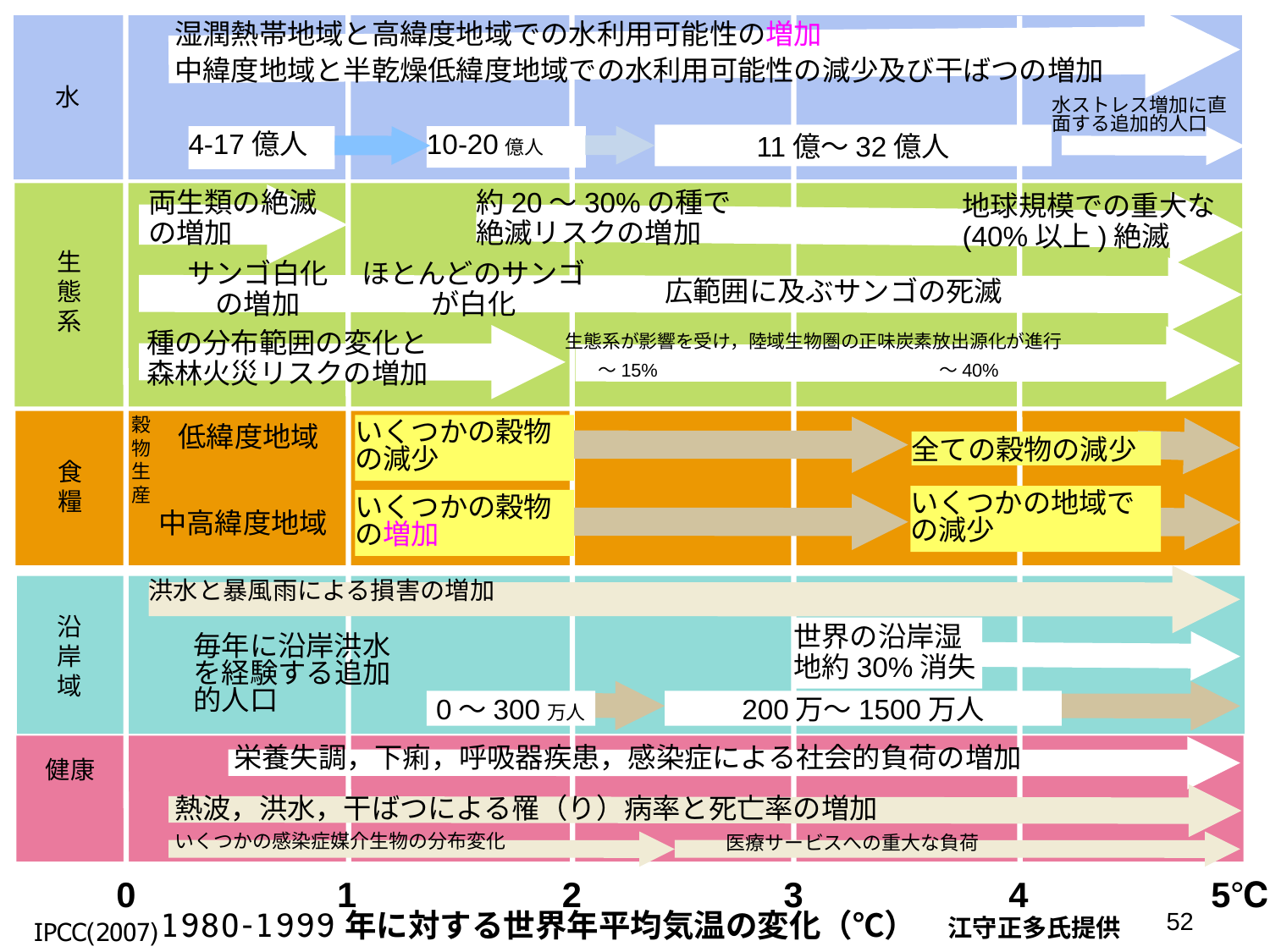

湿潤熱帯地域と高緯度地域での水利用可能性の増加

水
中緯度地域と半乾燥低緯度地域での水利用可能性の減少及び干ばつの増加
水ストレス増加に直面する追加的人口
11億～32億人
4-17億人
10-20億人

生
態
系
両生類の絶滅の増加
約20～30%の種で絶滅リスクの増加
地球規模での重大な(40%以上)絶滅
サンゴ白化
の増加
ほとんどのサンゴ
が白化
広範囲に及ぶサンゴの死滅
種の分布範囲の変化と
森林火災リスクの増加
生態系が影響を受け，陸域生物圏の正味炭素放出源化が進行
～15%
～40%
穀
物
生
産

低緯度地域
いくつかの穀物の減少
食
糧
全ての穀物の減少
いくつかの地域での減少
いくつかの穀物の増加
中高緯度地域
洪水と暴風雨による損害の増加

沿
岸
域
世界の沿岸湿地約30%消失
毎年に沿岸洪水を経験する追加的人口
0～300万人
200万～1500万人

栄養失調，下痢，呼吸器疾患，感染症による社会的負荷の増加
健康
熱波，洪水，干ばつによる罹（り）病率と死亡率の増加
いくつかの感染症媒介生物の分布変化
医療サービスへの重大な負荷
0
1
2
3
4
5℃
52
IPCC(2007)
1980-1999年に対する世界年平均気温の変化（℃）　江守正多氏提供